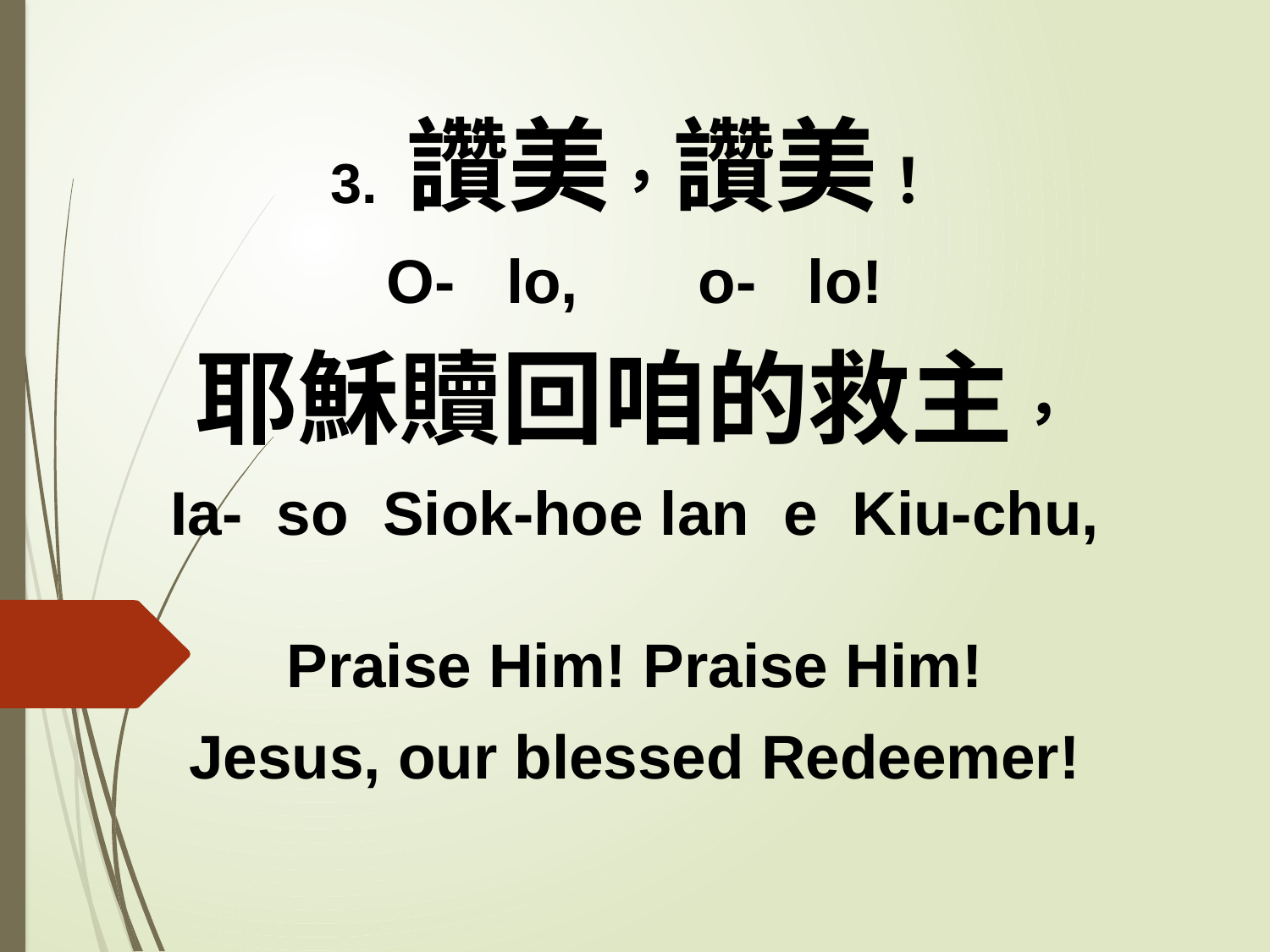

3. 讚美，讚美！
O-   lo,       o-   lo!
耶穌贖回咱的救主，
Ia-  so  Siok-hoe lan  e  Kiu-chu,

Praise Him! Praise Him!
Jesus, our blessed Redeemer!